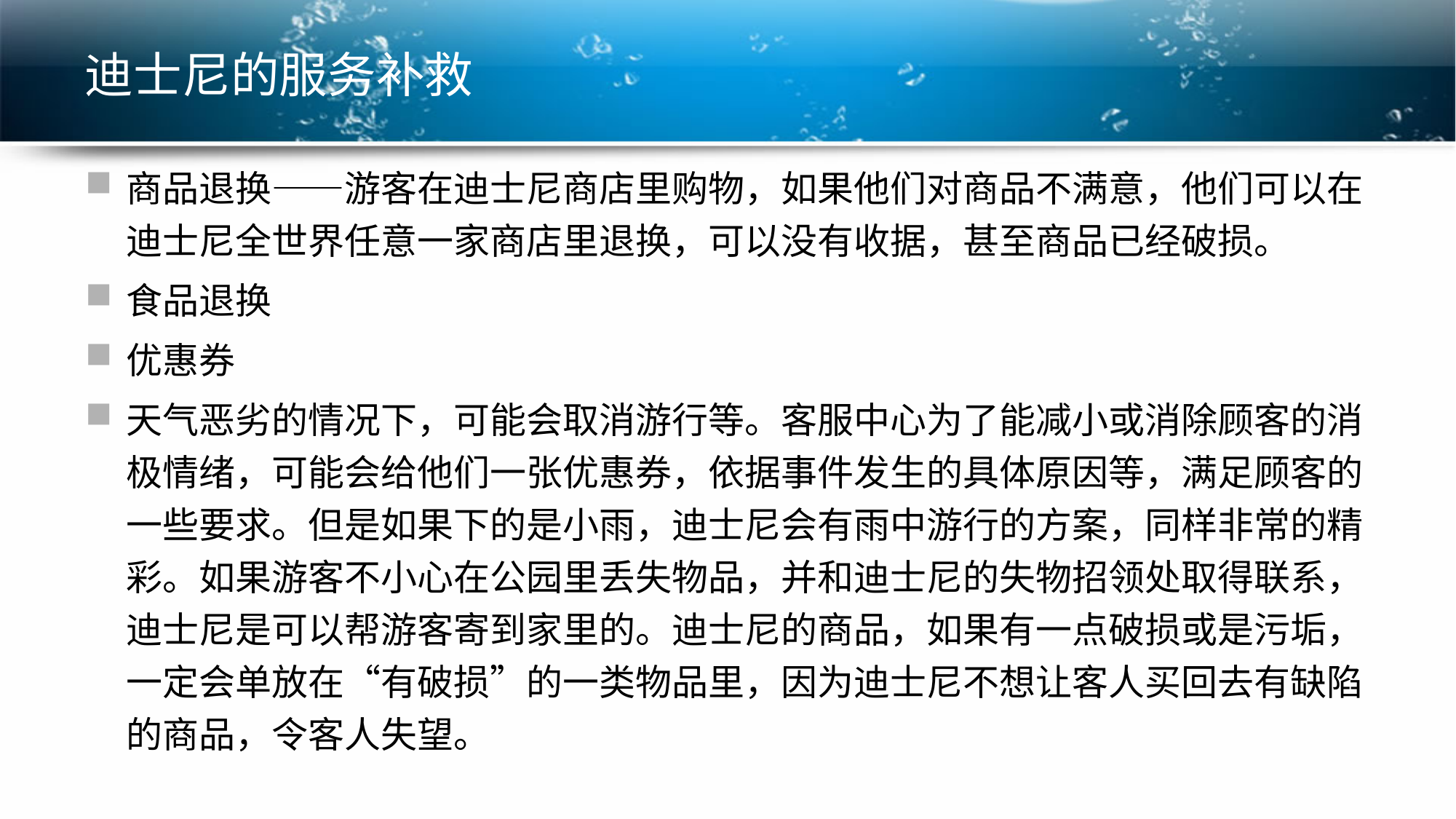

# 迪士尼的服务补救
商品退换——游客在迪士尼商店里购物，如果他们对商品不满意，他们可以在迪士尼全世界任意一家商店里退换，可以没有收据，甚至商品已经破损。
食品退换
优惠券
天气恶劣的情况下，可能会取消游行等。客服中心为了能减小或消除顾客的消极情绪，可能会给他们一张优惠券，依据事件发生的具体原因等，满足顾客的一些要求。但是如果下的是小雨，迪士尼会有雨中游行的方案，同样非常的精彩。如果游客不小心在公园里丢失物品，并和迪士尼的失物招领处取得联系，迪士尼是可以帮游客寄到家里的。迪士尼的商品，如果有一点破损或是污垢，一定会单放在“有破损”的一类物品里，因为迪士尼不想让客人买回去有缺陷的商品，令客人失望。